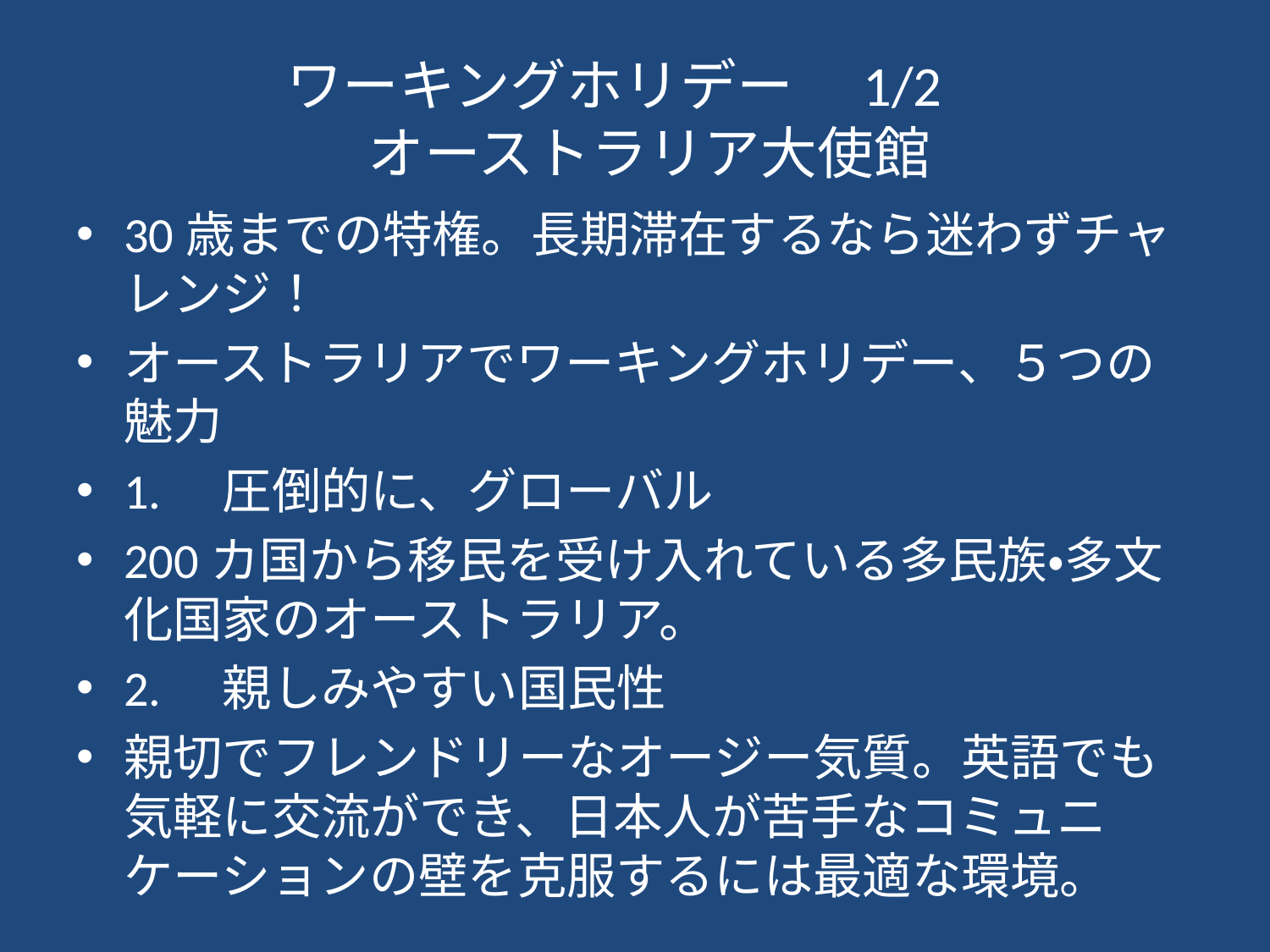

# ワーキングホリデー　1/2　 オーストラリア大使館
30歳までの特権。長期滞在するなら迷わずチャレンジ！
オーストラリアでワーキングホリデー、５つの魅力
1.　圧倒的に、グローバル
200カ国から移民を受け入れている多民族・多文化国家のオーストラリア。
2.　親しみやすい国民性
親切でフレンドリーなオージー気質。英語でも気軽に交流ができ、日本人が苦手なコミュニケーションの壁を克服するには最適な環境。